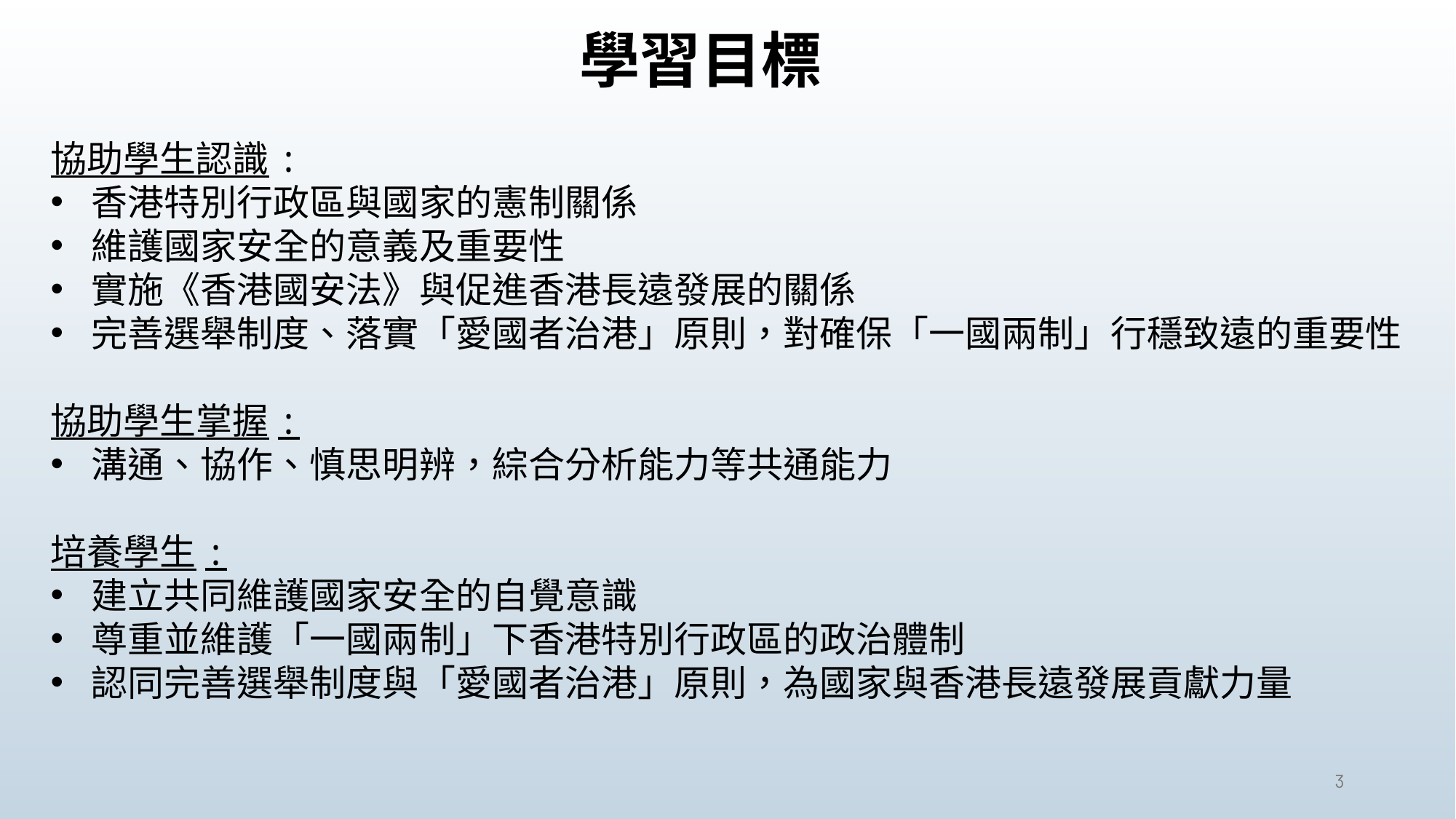

學習目標
協助學生認識:
香港特別行政區與國家的憲制關係
維護國家安全的意義及重要性
實施《香港國安法》與促進香港長遠發展的關係
完善選舉制度、落實「愛國者治港」原則，對確保「一國兩制」行穩致遠的重要性

協助學生掌握:
溝通、協作、慎思明辨，綜合分析能力等共通能力

培養學生:
建立共同維護國家安全的自覺意識
尊重並維護「一國兩制」下香港特別行政區的政治體制
認同完善選舉制度與「愛國者治港」原則，為國家與香港長遠發展貢獻力量
3